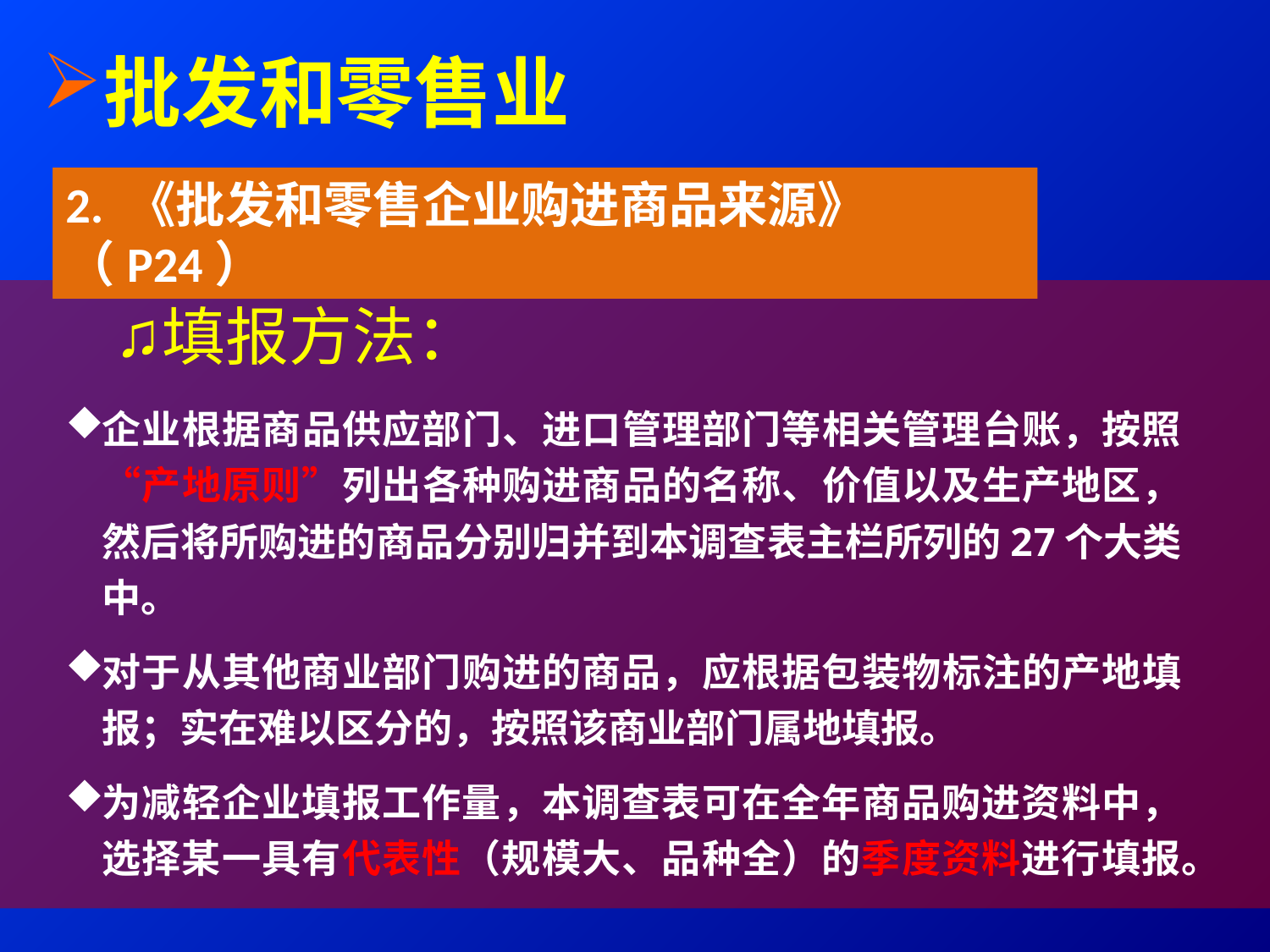

批发和零售业
1. 《批发和零售企业毛利额》（P20）
2. 《批发和零售企业购进商品来源》（P24）

填报方法：
企业根据商品供应部门、进口管理部门等相关管理台账，按照“产地原则”列出各种购进商品的名称、价值以及生产地区，然后将所购进的商品分别归并到本调查表主栏所列的27个大类中。
对于从其他商业部门购进的商品，应根据包装物标注的产地填报；实在难以区分的，按照该商业部门属地填报。
为减轻企业填报工作量，本调查表可在全年商品购进资料中，选择某一具有代表性（规模大、品种全）的季度资料进行填报。